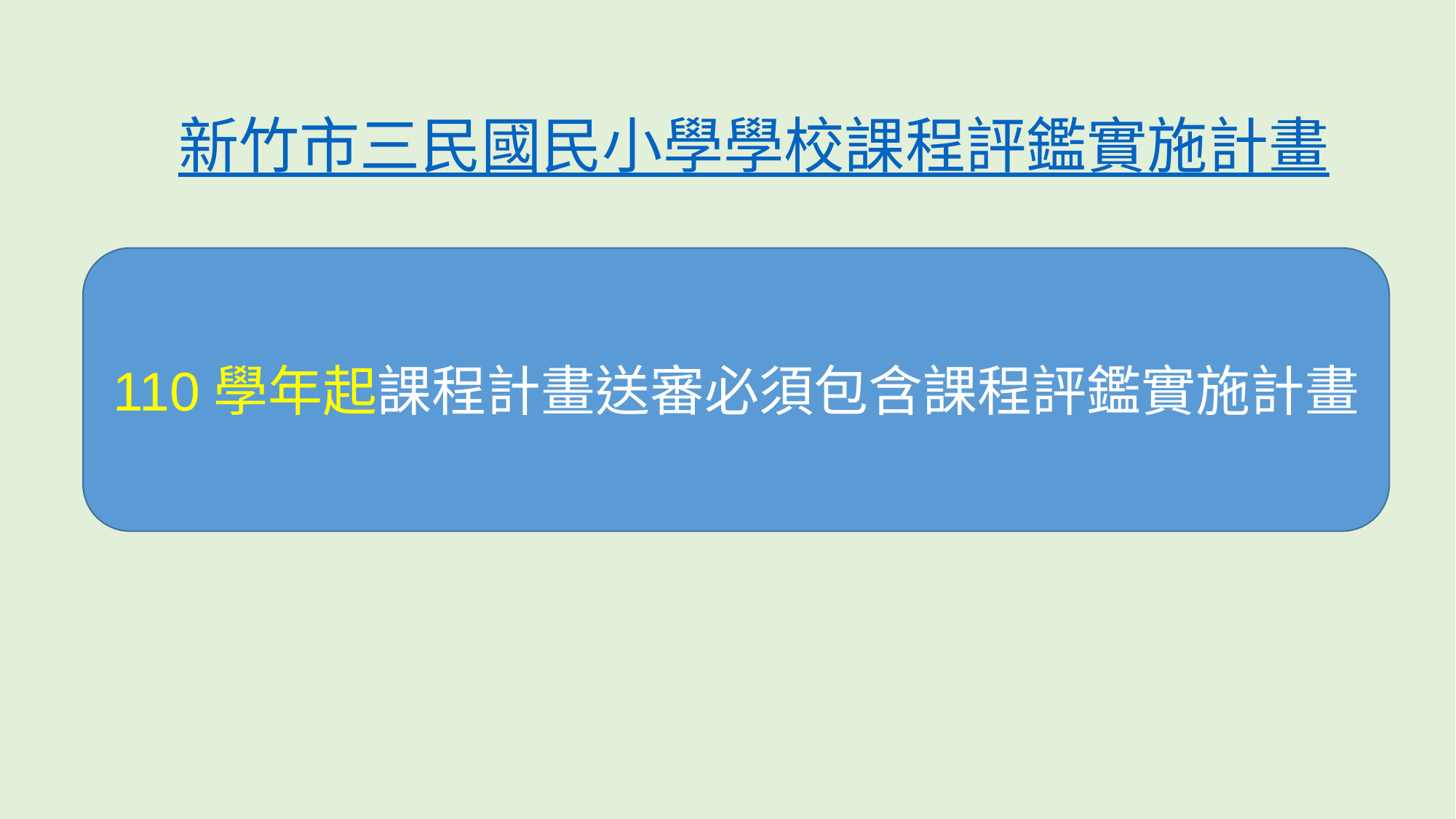

新竹市三民國民小學學校課程評鑑實施計畫
110學年起課程計畫送審必須包含課程評鑑實施計畫